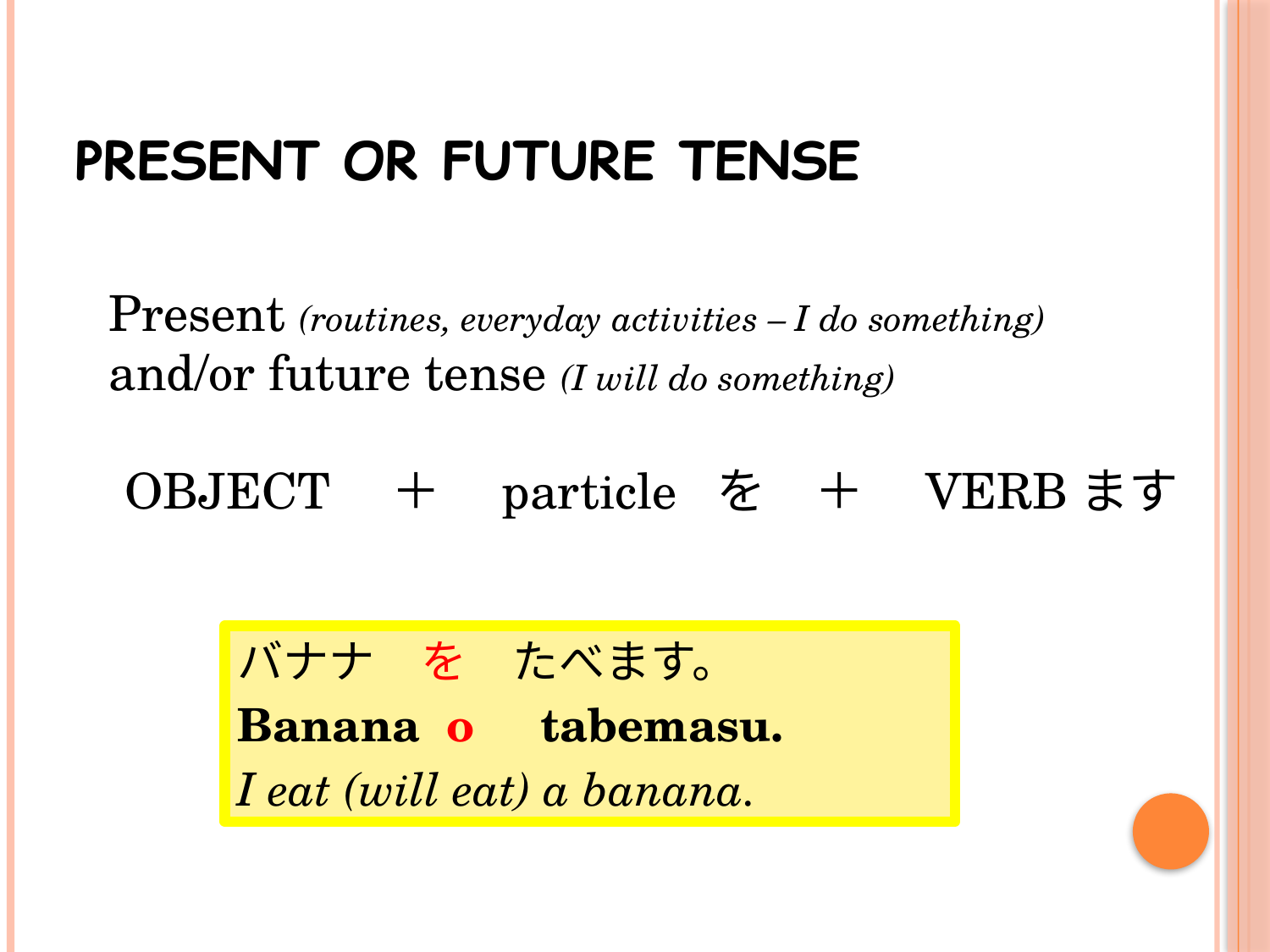

# Present or Future tense
Present (routines, everyday activities – I do something)
and/or future tense (I will do something)

OBJECT　＋　particle  を　＋　VERBます
バナナ　を　たべます。
Banana  o     tabemasu.
I eat (will eat) a banana.